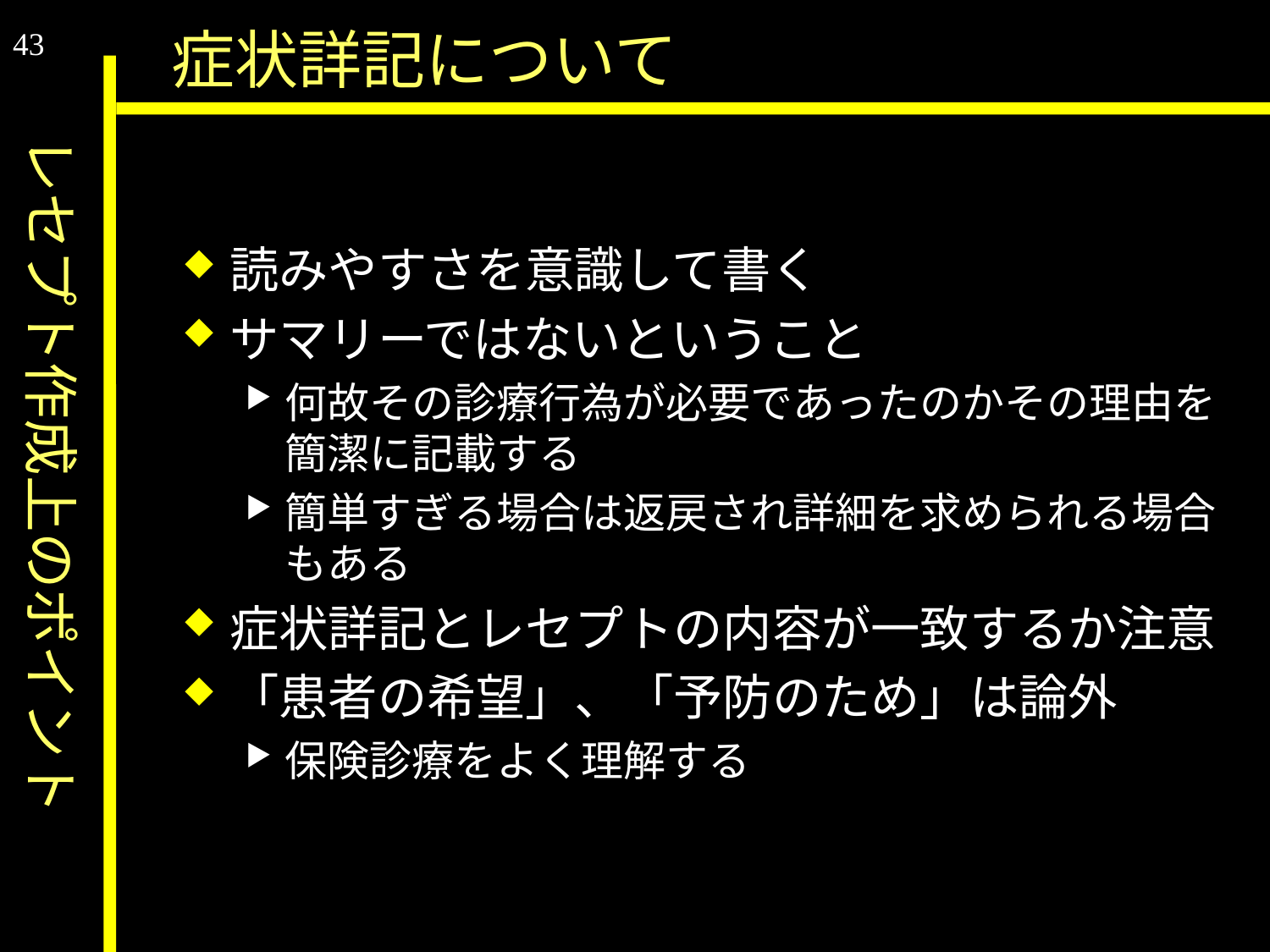

レセプト作成上のポイント
# 症状詳記について
43

読みやすさを意識して書く
サマリーではないということ
何故その診療行為が必要であったのかその理由を簡潔に記載する
簡単すぎる場合は返戻され詳細を求められる場合もある
症状詳記とレセプトの内容が一致するか注意
「患者の希望」、「予防のため」は論外
保険診療をよく理解する